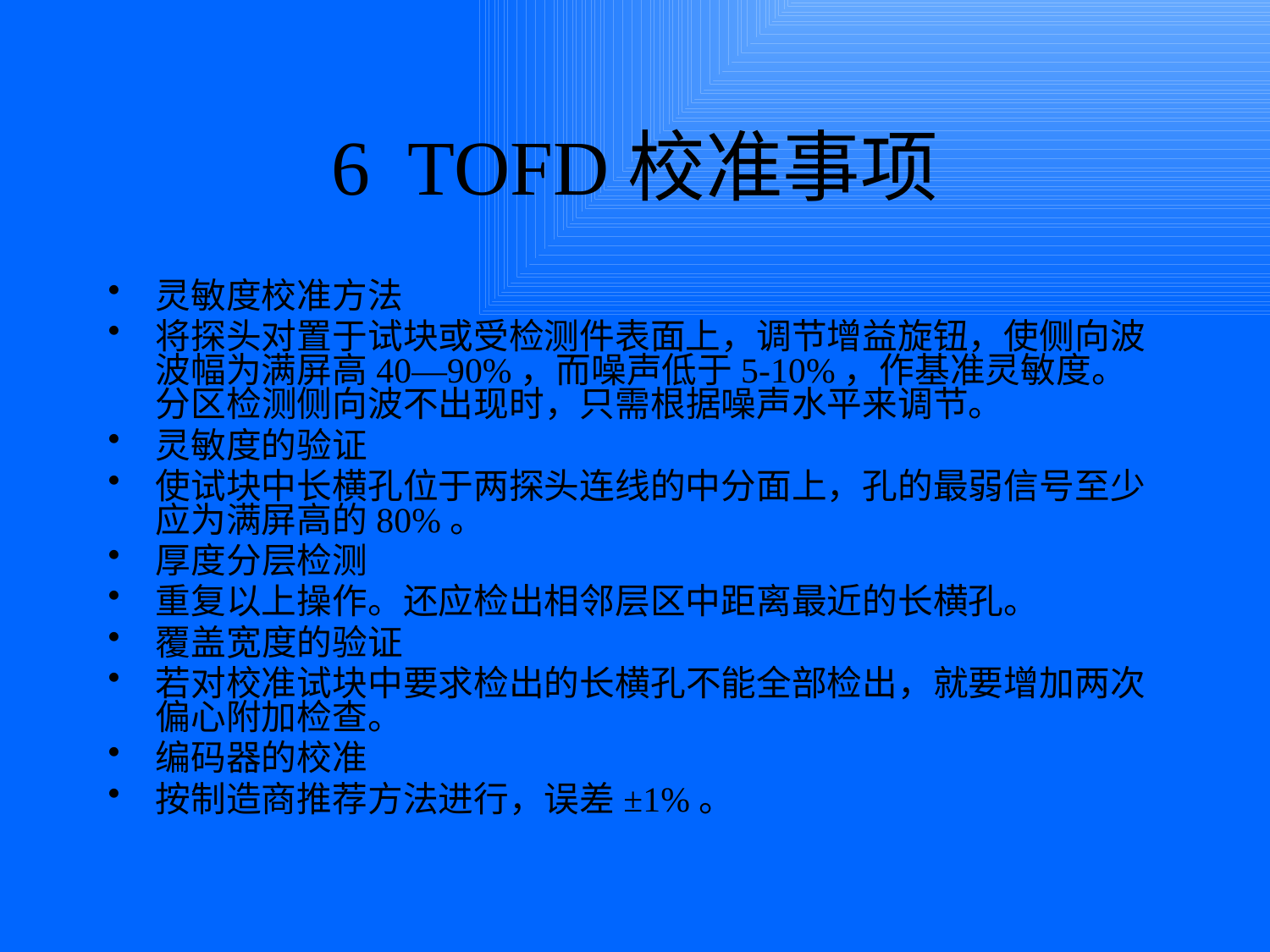

# 6  TOFD校准事项
灵敏度校准方法
将探头对置于试块或受检测件表面上，调节增益旋钮，使侧向波波幅为满屏高40—90%，而噪声低于5-10%，作基准灵敏度。分区检测侧向波不出现时，只需根据噪声水平来调节。
灵敏度的验证
使试块中长横孔位于两探头连线的中分面上，孔的最弱信号至少应为满屏高的80%。
厚度分层检测
重复以上操作。还应检出相邻层区中距离最近的长横孔。
覆盖宽度的验证
若对校准试块中要求检出的长横孔不能全部检出，就要增加两次偏心附加检查。
编码器的校准
按制造商推荐方法进行，误差±1%。